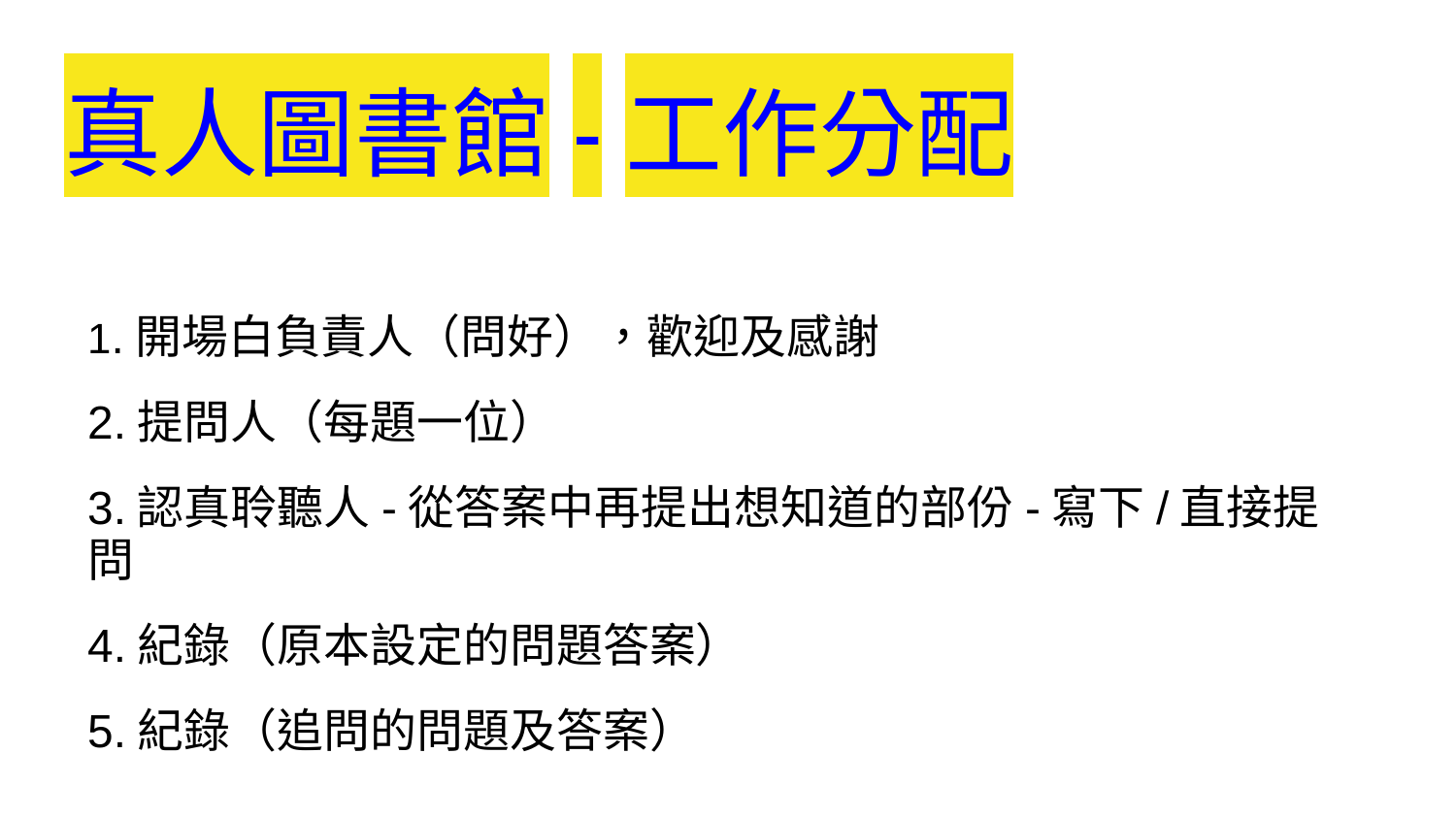

# 真人圖書館-工作分配

1.開場白負責人（問好），歡迎及感謝
2.提問人（每題一位）
3.認真聆聽人-從答案中再提出想知道的部份-寫下/直接提問
4.紀錄（原本設定的問題答案）
5.紀錄（追問的問題及答案）